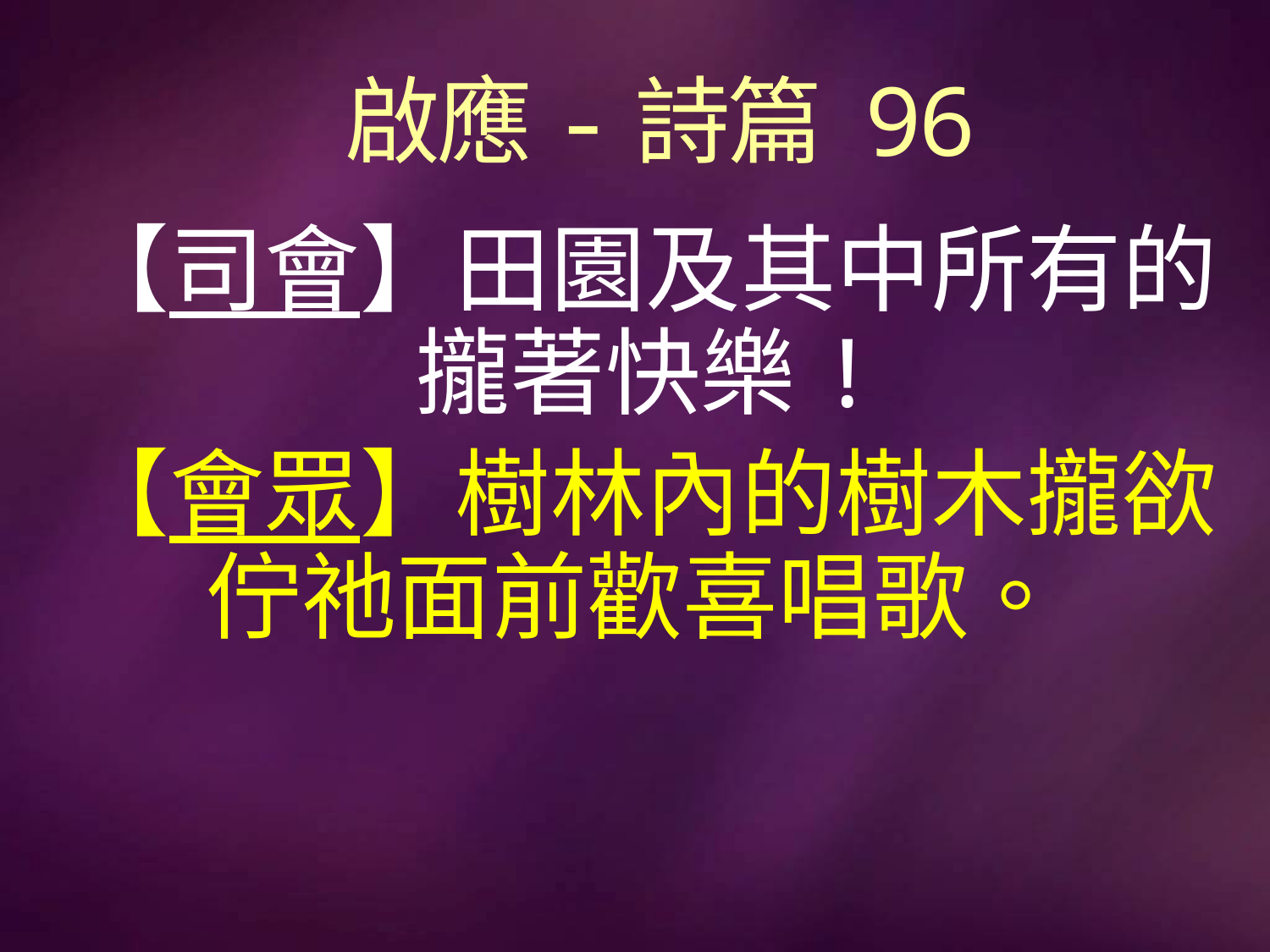

啟應-詩篇 96
【司會】田園及其中所有的攏著快樂!
【會眾】樹林內的樹木攏欲佇祂面前歡喜唱歌。